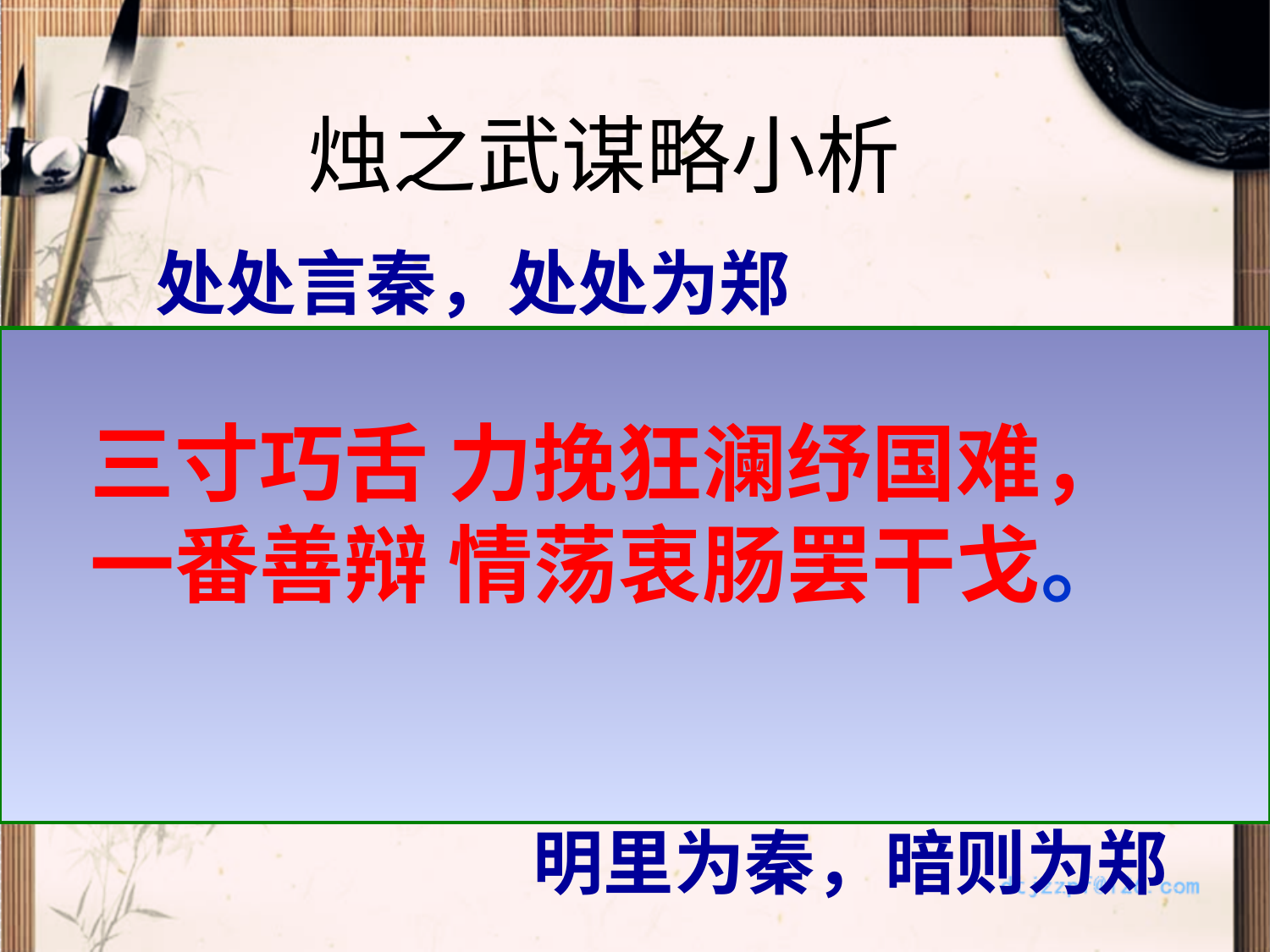

烛之武谋略小析

 处处言秦，处处为郑

     三寸巧舌 力挽狂澜纾国难，
   一番善辩 情荡衷肠罢干戈。

保全郑国
欲擒故纵
挑拨离间
投其所好
釜
底抽
薪

明里为秦，暗则为郑